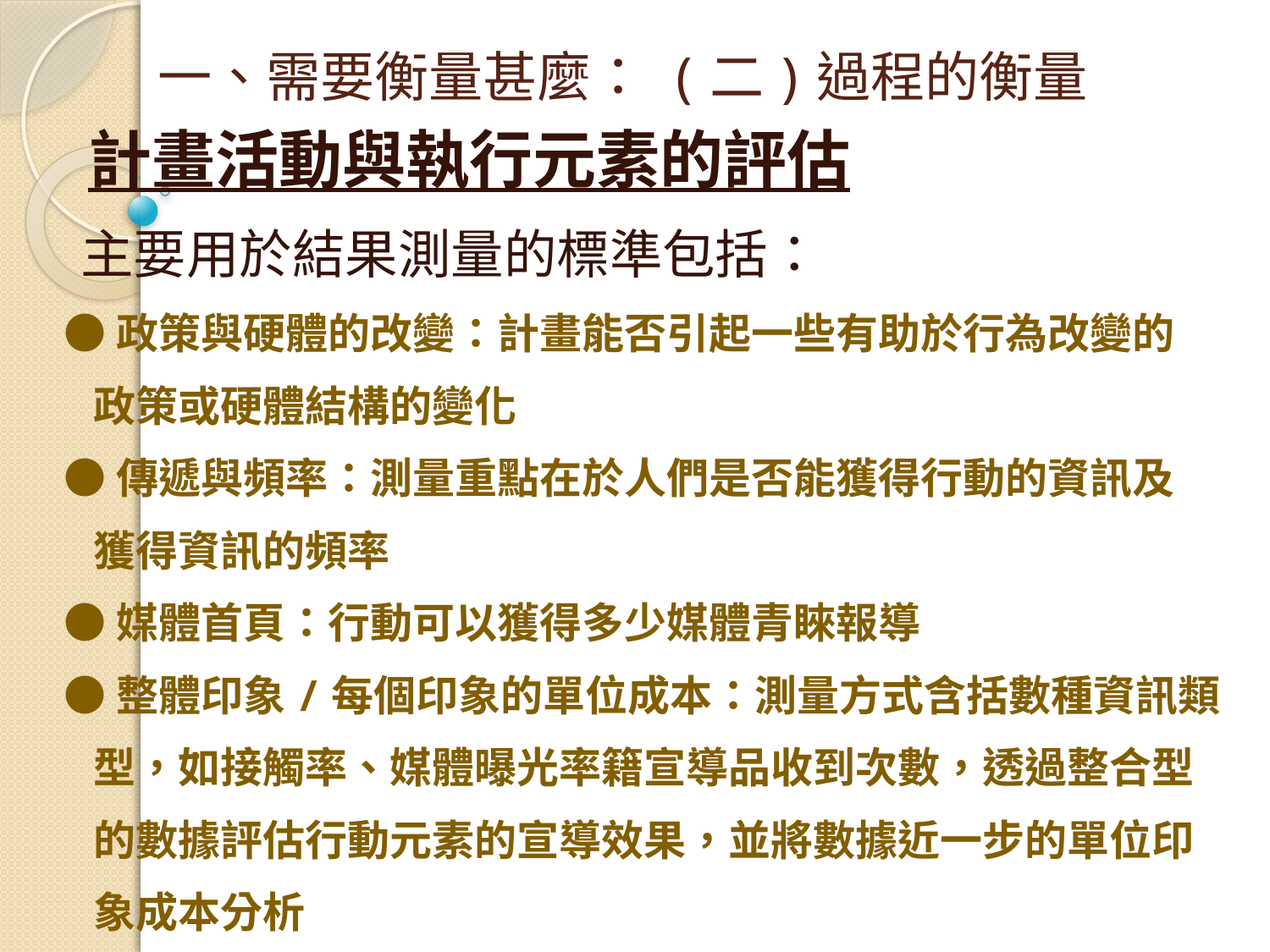

# 一、需要衡量甚麼： (二)過程的衡量
    計畫活動與執行元素的評估
    主要用於結果測量的標準包括：
     ●政策與硬體的改變：計畫能否引起一些有助於行為改變的
       政策或硬體結構的變化
     ●傳遞與頻率：測量重點在於人們是否能獲得行動的資訊及
       獲得資訊的頻率
     ●媒體首頁：行動可以獲得多少媒體青睞報導
     ●整體印象/每個印象的單位成本：測量方式含括數種資訊類
       型，如接觸率、媒體曝光率籍宣導品收到次數，透過整合型
       的數據評估行動元素的宣導效果，並將數據近一步的單位印
       象成本分析